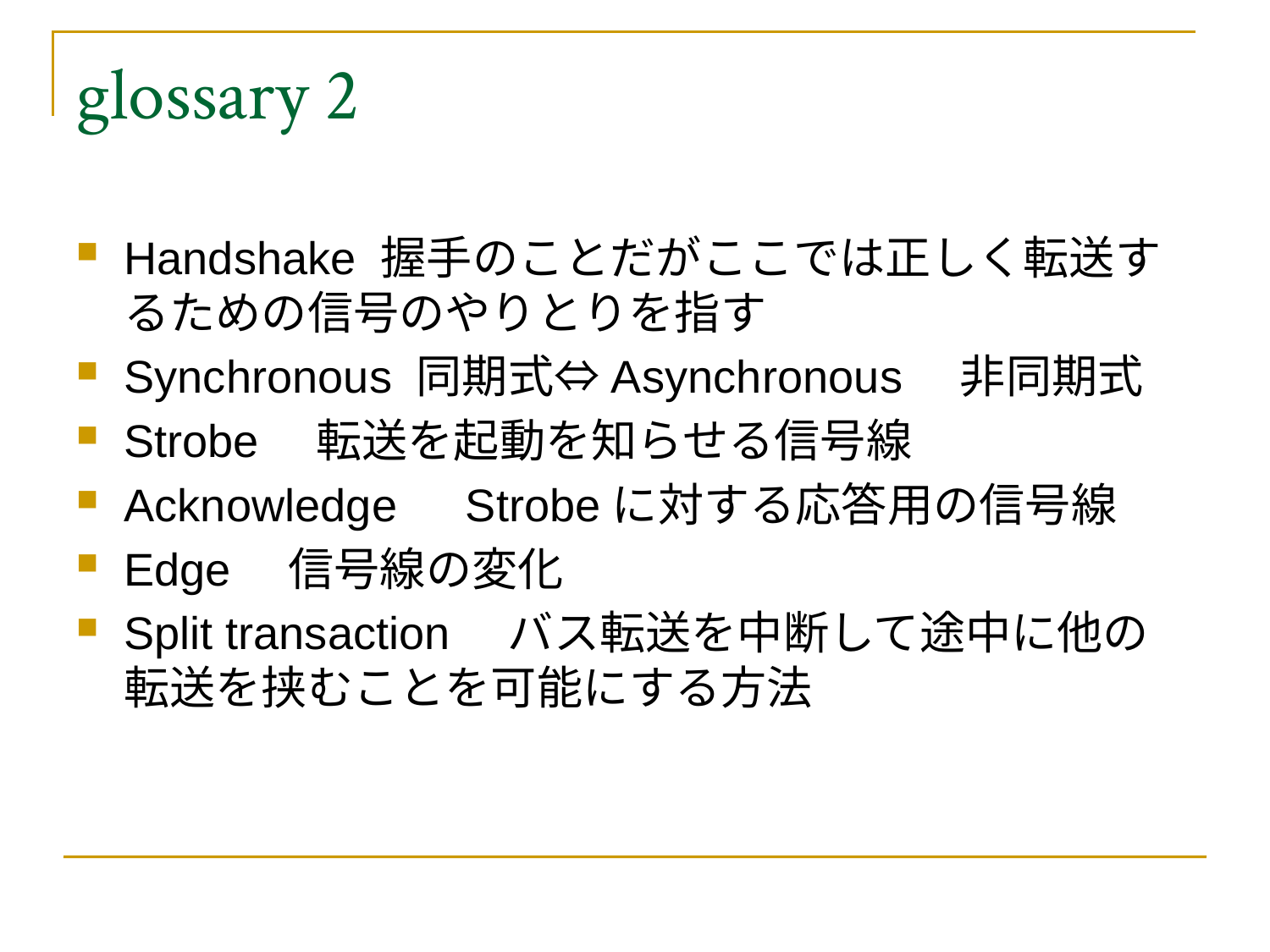

# glossary 2
Handshake 握手のことだがここでは正しく転送するための信号のやりとりを指す
Synchronous 同期式⇔Asynchronous　非同期式
Strobe　転送を起動を知らせる信号線
Acknowledge　Strobeに対する応答用の信号線
Edge　信号線の変化
Split transaction　バス転送を中断して途中に他の転送を挟むことを可能にする方法